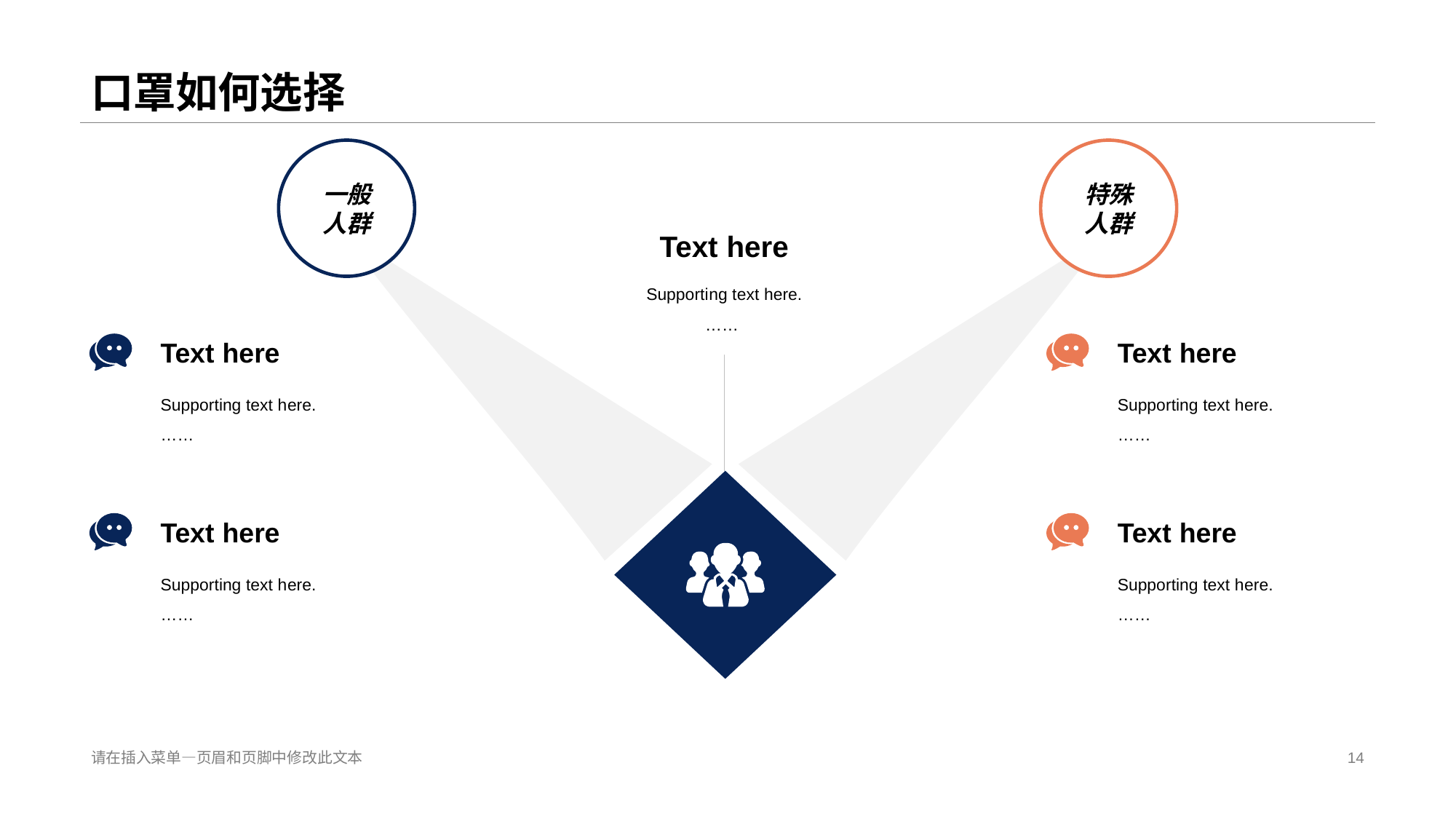

# 口罩如何选择
一般
人群
特殊
人群

Text  here
Supporti ng text here.
……
Text  here
Text  here

Supporting text h ere.
……
Supporting text h ere.
……

Text  here
Text  here

Supporting text h ere.
……
Supporting text h ere.
……
请在插入菜单—页眉和页脚中修改此文本
14